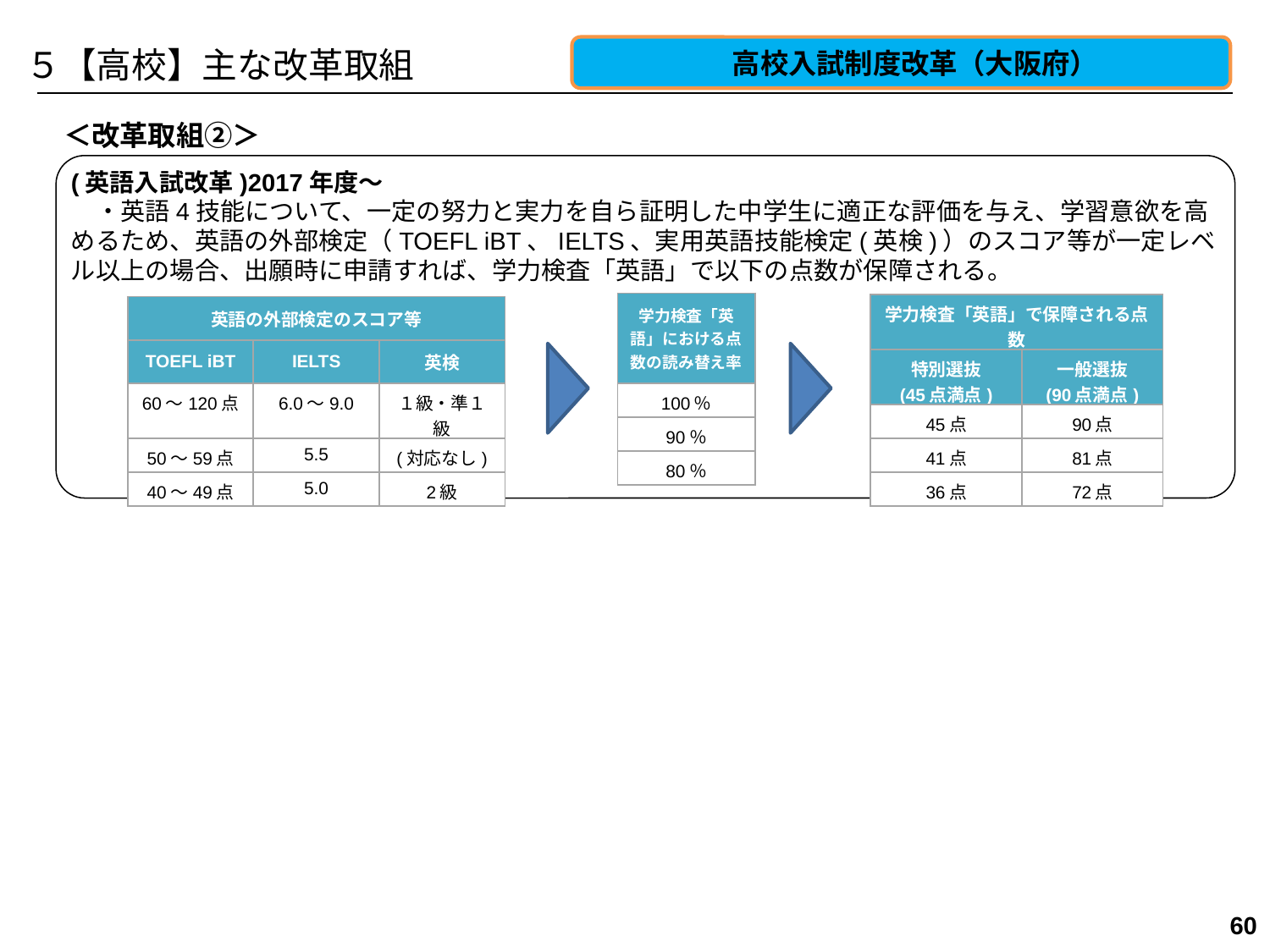

５【高校】主な改革取組
　高校入試制度改革（大阪府）
＜改革取組②＞

(英語入試改革)2017年度～
　・英語4技能について、一定の努力と実力を自ら証明した中学生に適正な評価を与え、学習意欲を高めるため、英語の外部検定（TOEFL iBT、IELTS、実用英語技能検定(英検)）のスコア等が一定レベル以上の場合、出願時に申請すれば、学力検査「英語」で以下の点数が保障される。

| 学力検査「英語」における点数の読み替え率 |
| --- |
| 100％ |
| 90％ |
| 80％ |
| 学力検査「英語」で保障される点数 |  |
| --- | --- |
| 特別選抜 (45点満点) | 一般選抜 (90点満点) |
| 45点 | 90点 |
| 41点 | 81点 |
| 36点 | 72点 |
| 英語の外部検定のスコア等 |  |  |
| --- | --- | --- |
| TOEFL iBT | IELTS | 英検 |
| 60～120点 | 6.0～9.0 | １級・準１級 |
| 50～59点 | 5.5 | (対応なし) |
| 40～49点 | 5.0 | 2級 |

60